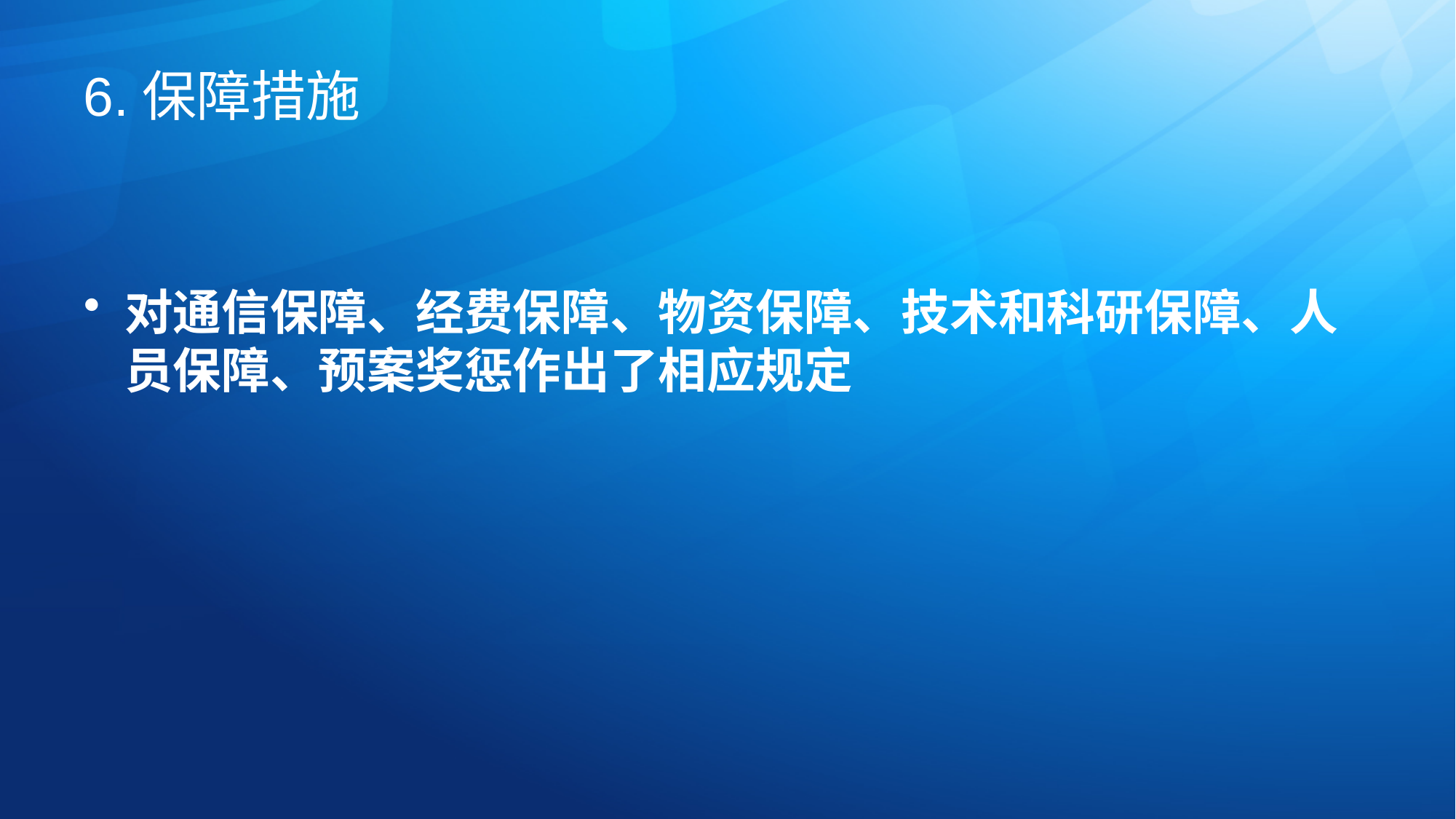

# 6.保障措施

对通信保障、经费保障、物资保障、技术和科研保障、人员保障、预案奖惩作出了相应规定